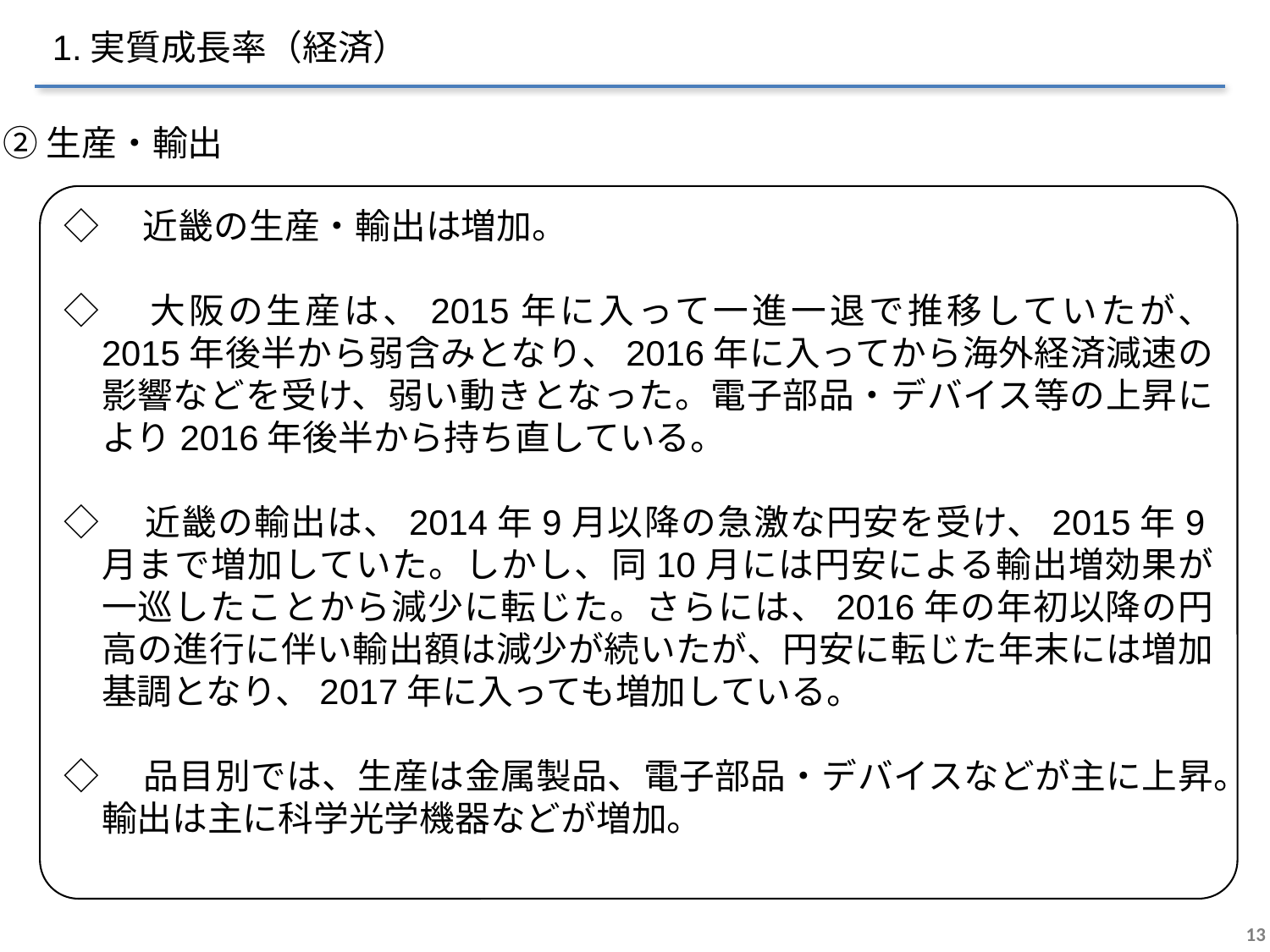

1.実質成長率（経済）
②生産・輸出
◇　近畿の生産・輸出は増加。

◇　大阪の生産は、2015年に入って一進一退で推移していたが、 2015年後半から弱含みとなり、2016年に入ってから海外経済減速の影響などを受け、弱い動きとなった。電子部品・デバイス等の上昇により2016年後半から持ち直している。

◇　近畿の輸出は、2014年9月以降の急激な円安を受け、2015年9月まで増加していた。しかし、同10月には円安による輸出増効果が一巡したことから減少に転じた。さらには、2016年の年初以降の円高の進行に伴い輸出額は減少が続いたが、円安に転じた年末には増加基調となり、2017年に入っても増加している。

◇　品目別では、生産は金属製品、電子部品・デバイスなどが主に上昇。輸出は主に科学光学機器などが増加。

13